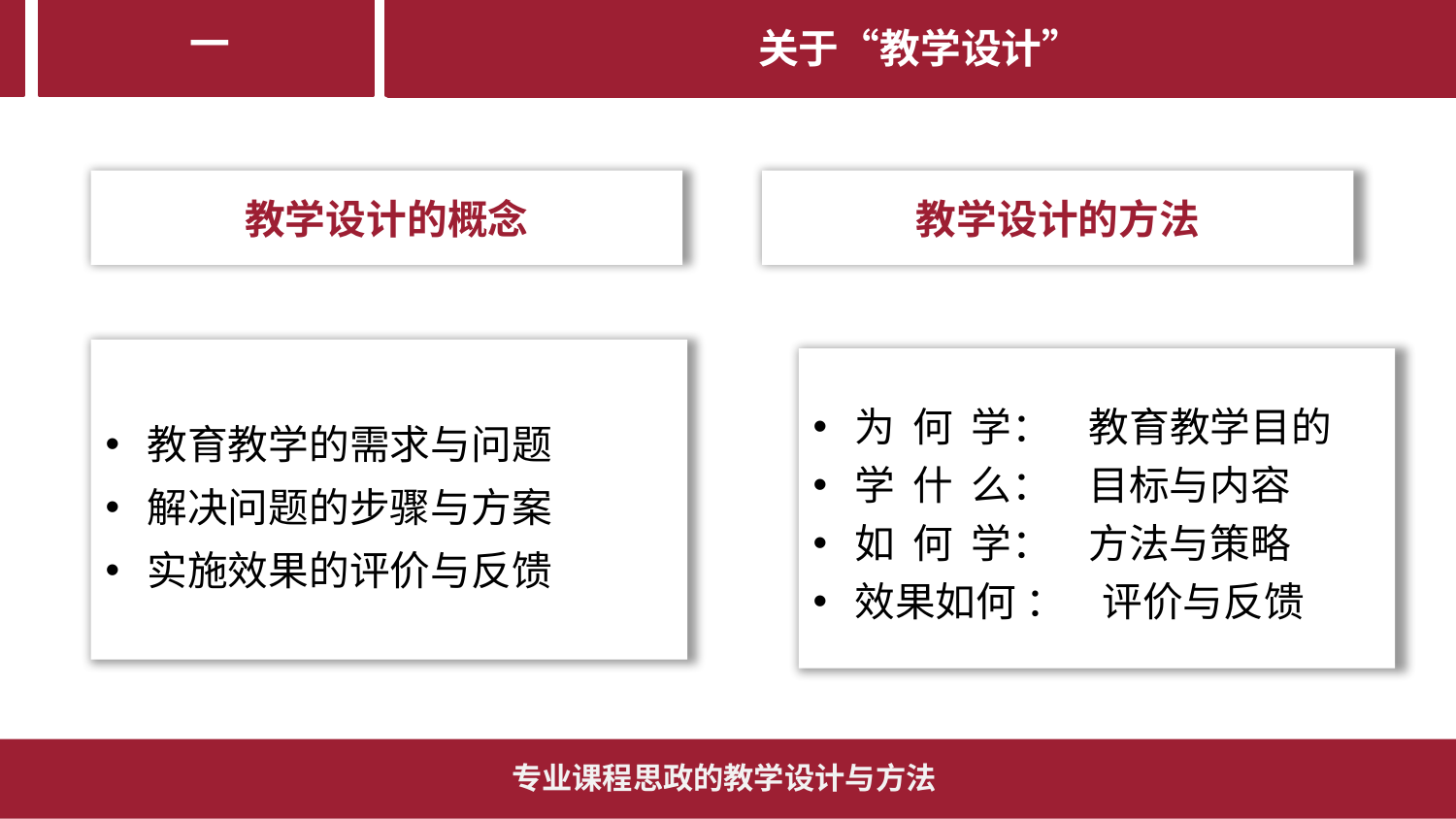

关于“教学设计”
第四部分
一
教学设计的概念
教学设计的方法

  教育教学的需求与问题
  解决问题的步骤与方案
  实施效果的评价与反馈
  为  何  学：    教育教学目的
  学  什  么：    目标与内容
  如  何  学：    方法与策略
  效果如何 ：    评价与反馈

专业课程思政的教学设计与方法